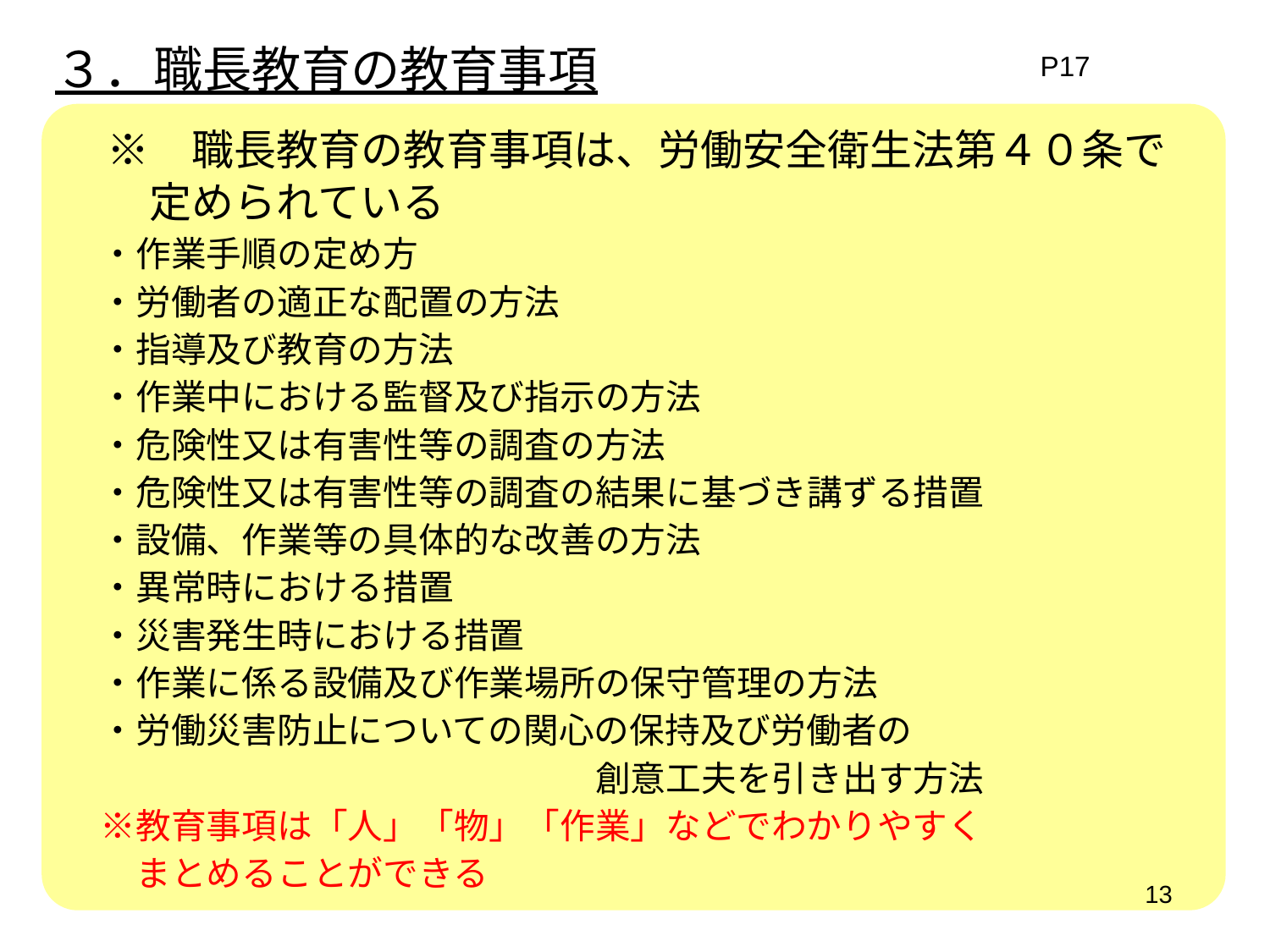

３．職長教育の教育事項
P17
　※　職長教育の教育事項は、労働安全衛生法第４０条で
　　定められている
　・作業手順の定め方
　・労働者の適正な配置の方法
　・指導及び教育の方法
　・作業中における監督及び指示の方法
　・危険性又は有害性等の調査の方法
　・危険性又は有害性等の調査の結果に基づき講ずる措置
　・設備、作業等の具体的な改善の方法
　・異常時における措置
　・災害発生時における措置
　・作業に係る設備及び作業場所の保守管理の方法
　・労働災害防止についての関心の保持及び労働者の
　　　　　　　　　　　　　　　創意工夫を引き出す方法
　※教育事項は「人」「物」「作業」などでわかりやすく
　　まとめることができる
13